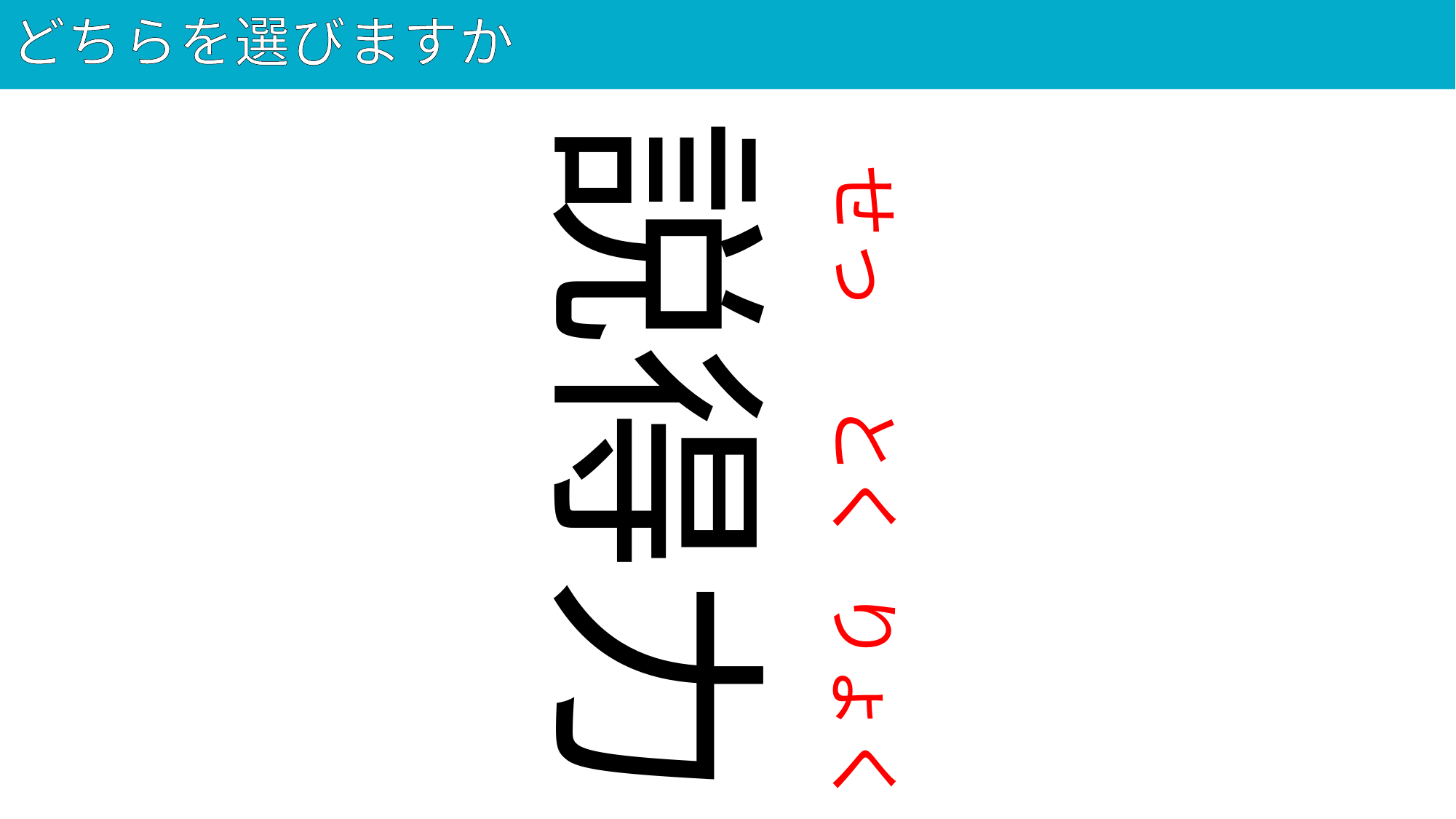

# どちらを選びますか
91
説得力
せっ
とく
りょく